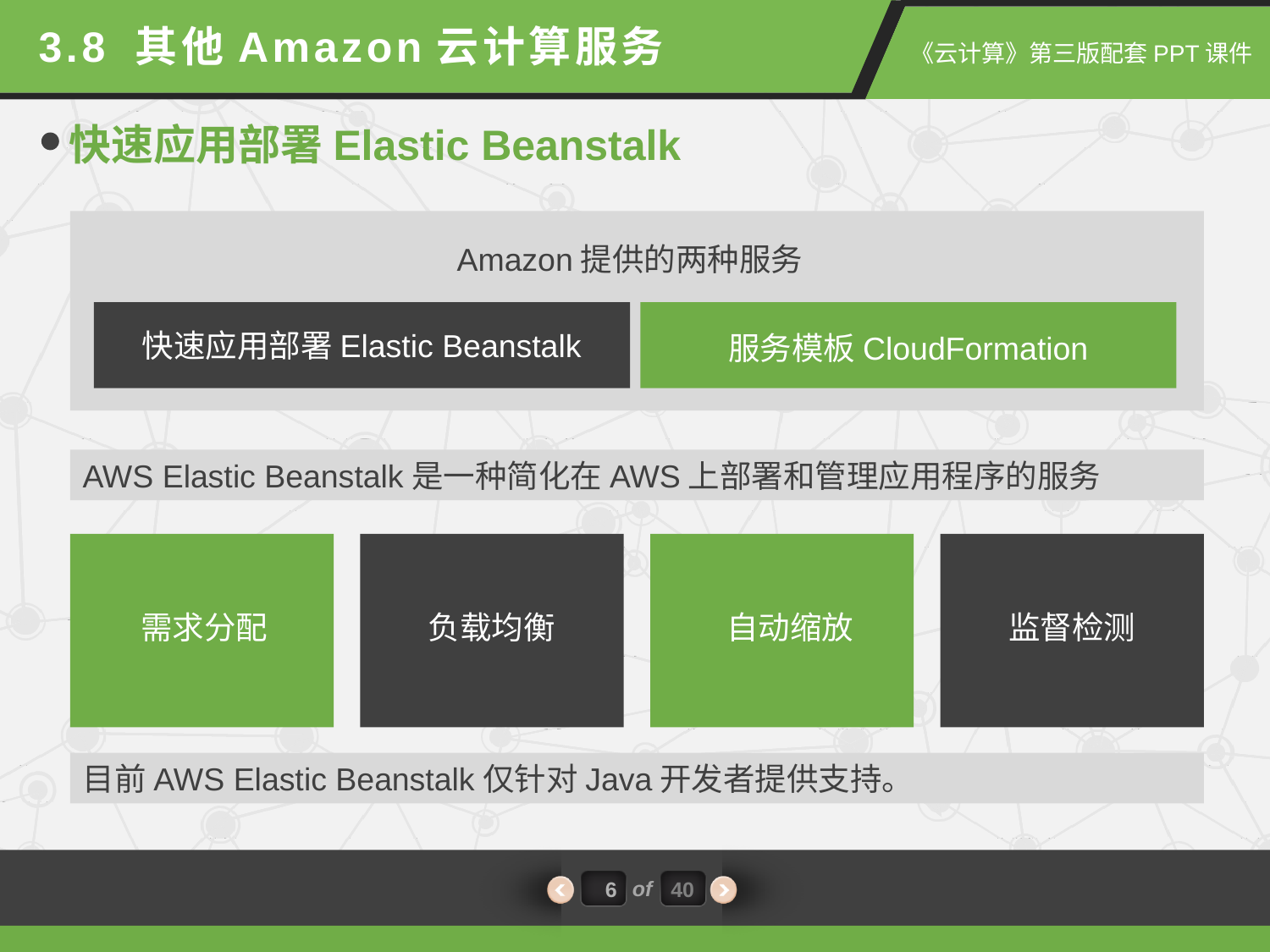

3.8 其他Amazon云计算服务
快速应用部署Elastic Beanstalk

Amazon提供的两种服务

快速应用部署Elastic Beanstalk
服务模板CloudFormation
AWS Elastic Beanstalk是一种简化在AWS上部署和管理应用程序的服务

需求分配
负载均衡
自动缩放
监督检测
目前AWS Elastic Beanstalk仅针对Java开发者提供支持。
6